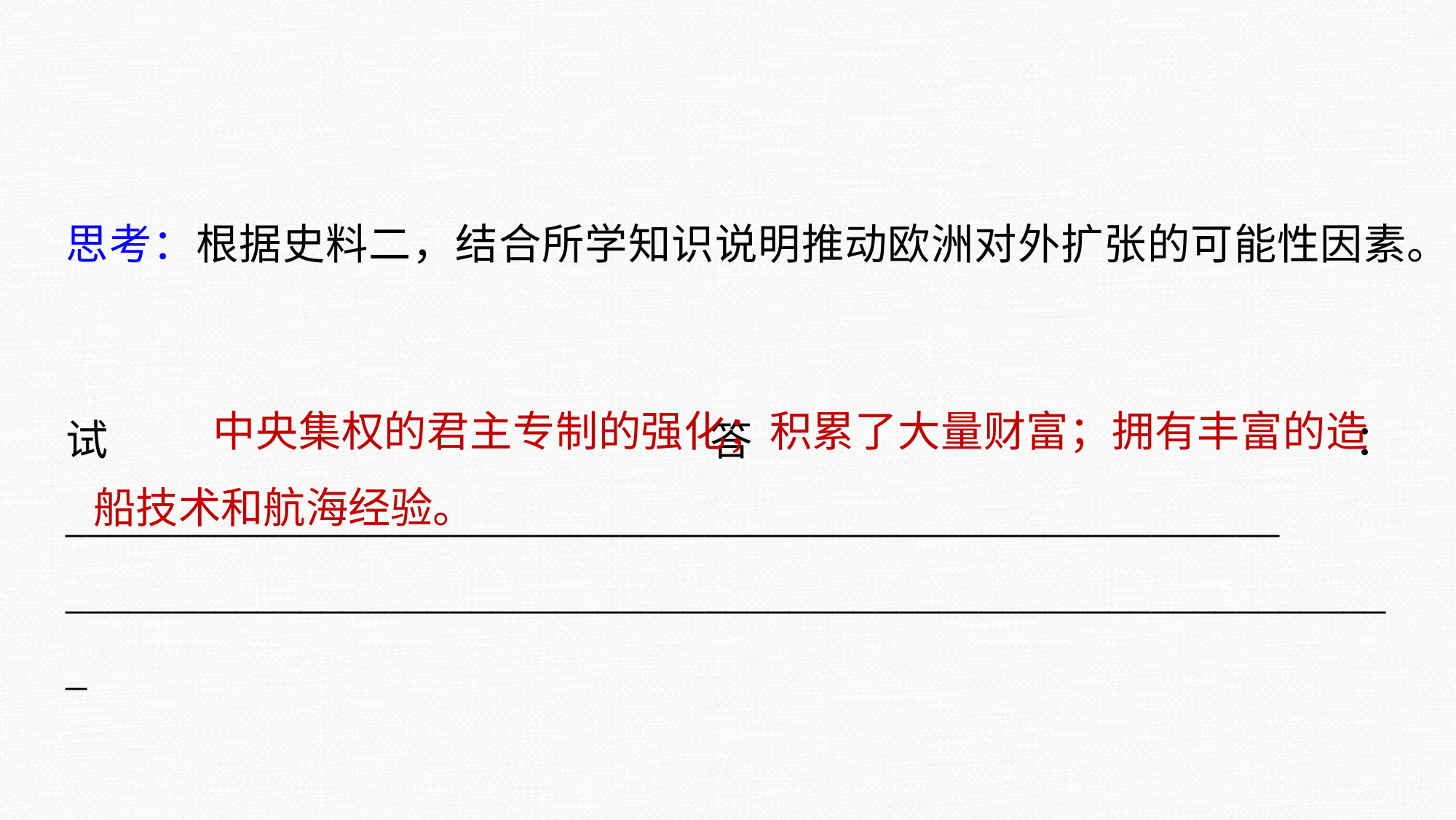

思考：根据史料二，结合所学知识说明推动欧洲对外扩张的可能性因素。
           中央集权的君主专制的强化；积累了大量财富；拥有丰富的造船技术和航海经验。
试答：_________________________________________________________
_______________________________________________________________